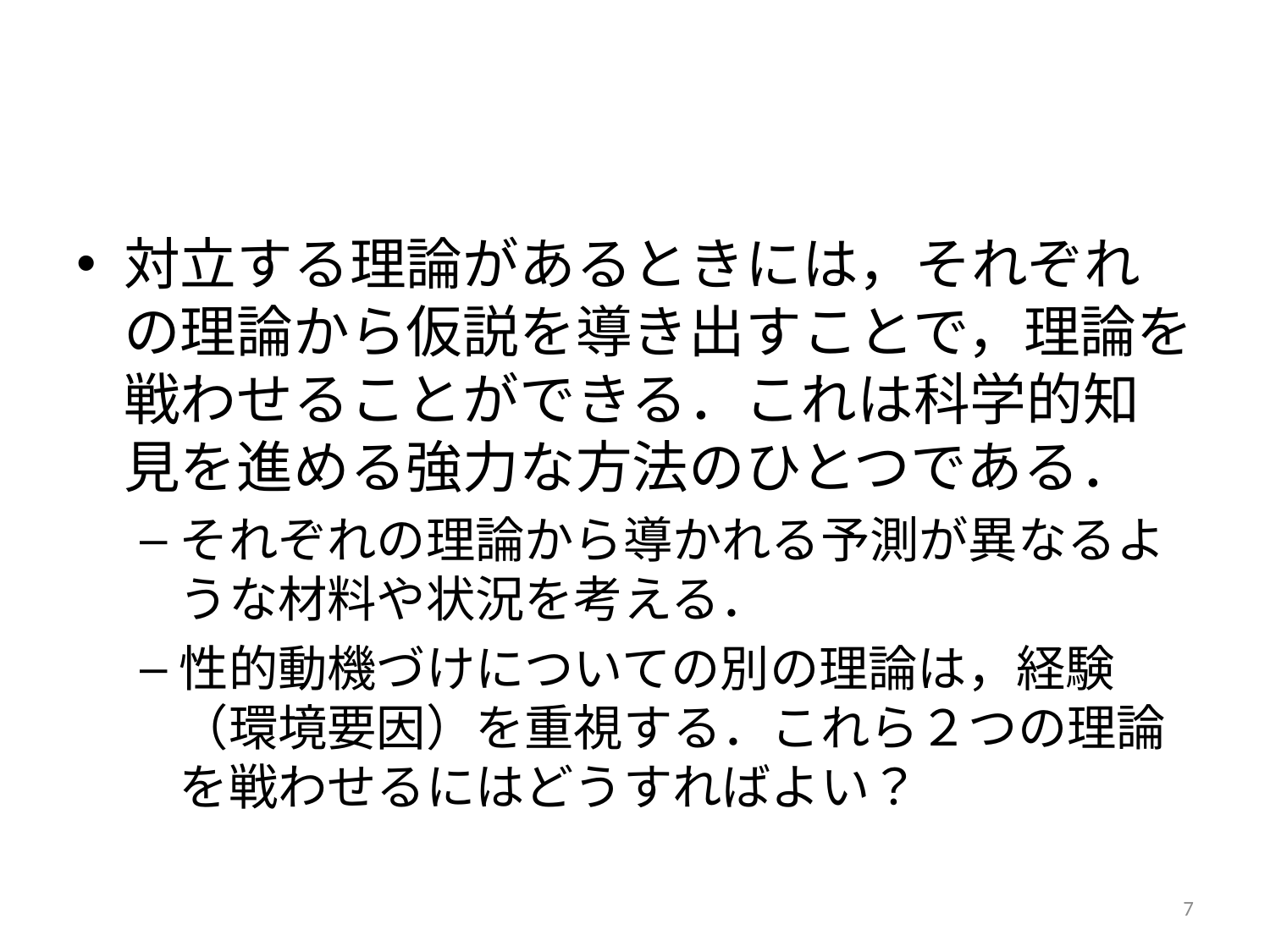

#
対立する理論があるときには，それぞれの理論から仮説を導き出すことで，理論を戦わせることができる．これは科学的知見を進める強力な方法のひとつである．
それぞれの理論から導かれる予測が異なるような材料や状況を考える．
性的動機づけについての別の理論は，経験（環境要因）を重視する．これら２つの理論を戦わせるにはどうすればよい？
7